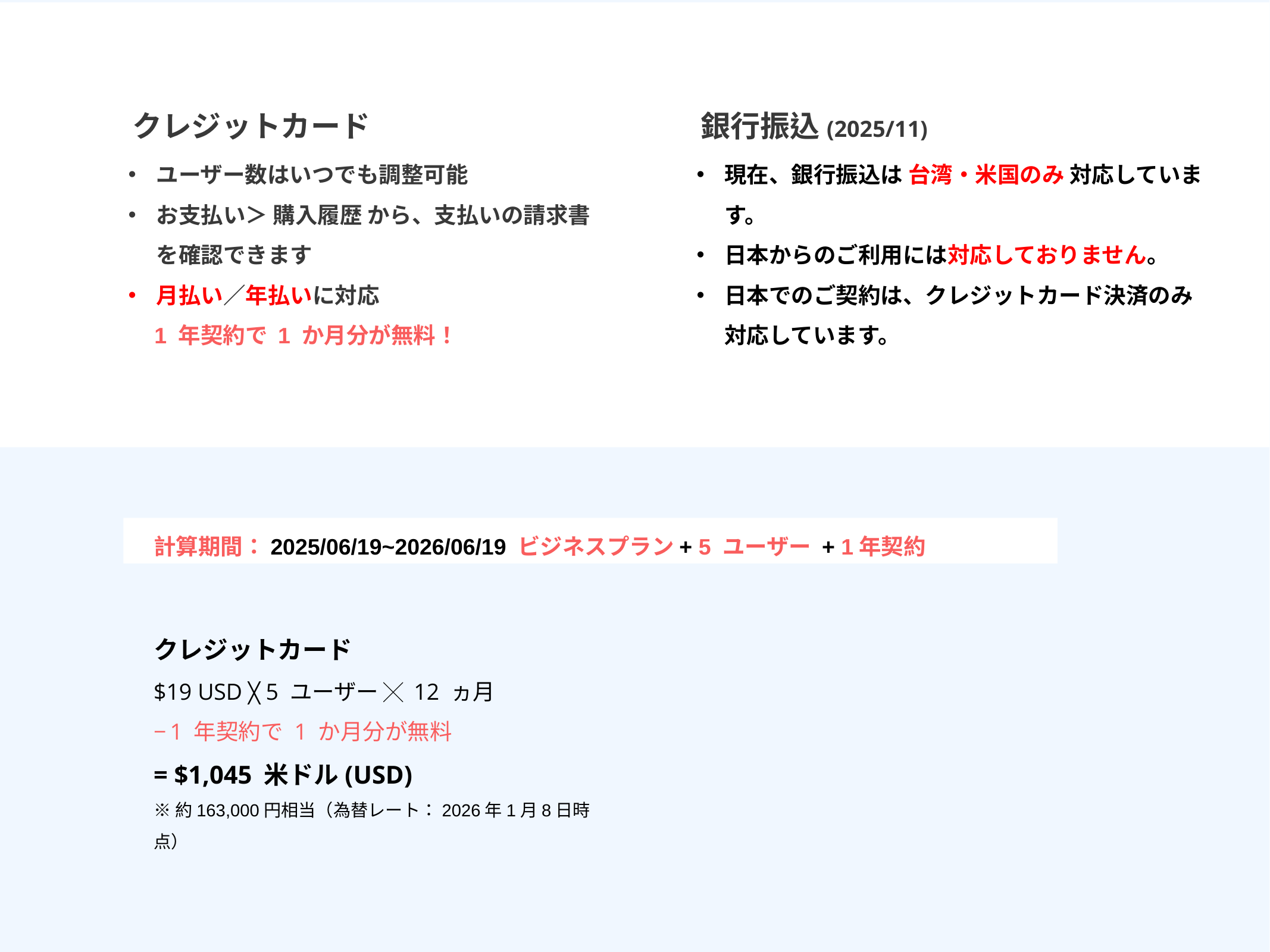

クレジットカード
銀行振込(2025/11)
ユーザー数はいつでも調整可能
お支払い＞ 購入履歴 から、支払いの請求書を確認できます
月払い／年払いに対応
1 年契約で 1 か月分が無料！

現在、銀行振込は 台湾・米国のみ 対応しています。
日本からのご利用には対応しておりません。
日本でのご契約は、クレジットカード決済のみ対応しています。
計算期間：2025/06/19~2026/06/19 ビジネスプラン+ 5 ユーザー + 1年契約

クレジットカード
$19 USD ╳ 5 ユーザー ╳ 12 ヵ月
− 1 年契約で 1 か月分が無料
= $1,045 米ドル(USD)
※約163,000円相当（為替レート：2026年1月8日時点）